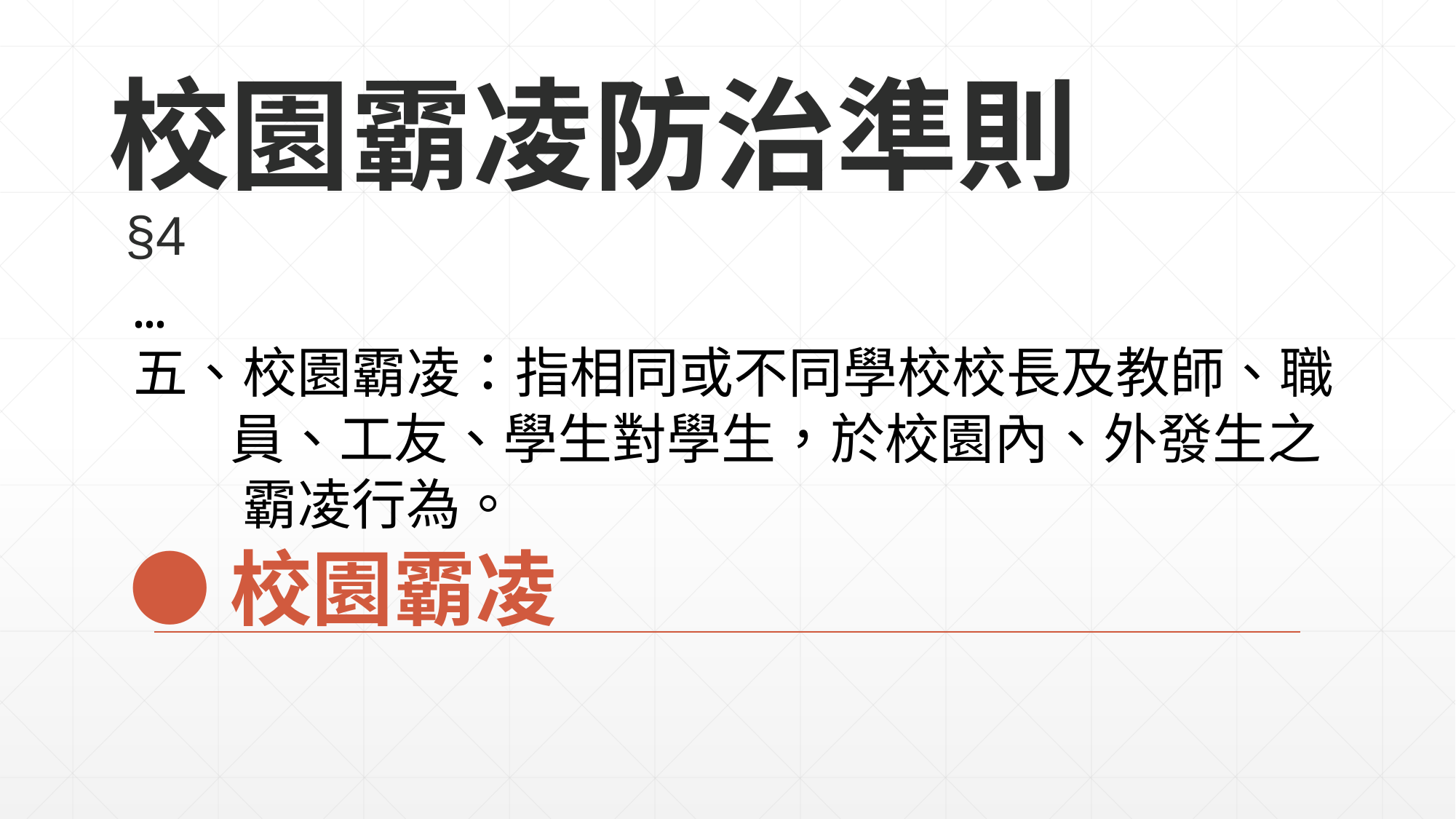

# 校園霸凌防治準則
§4
…
五、校園霸凌：指相同或不同學校校長及教師、職
        員、工友、學生對學生，於校園內、外發生之
　　霸凌行為。
●校園霸凌